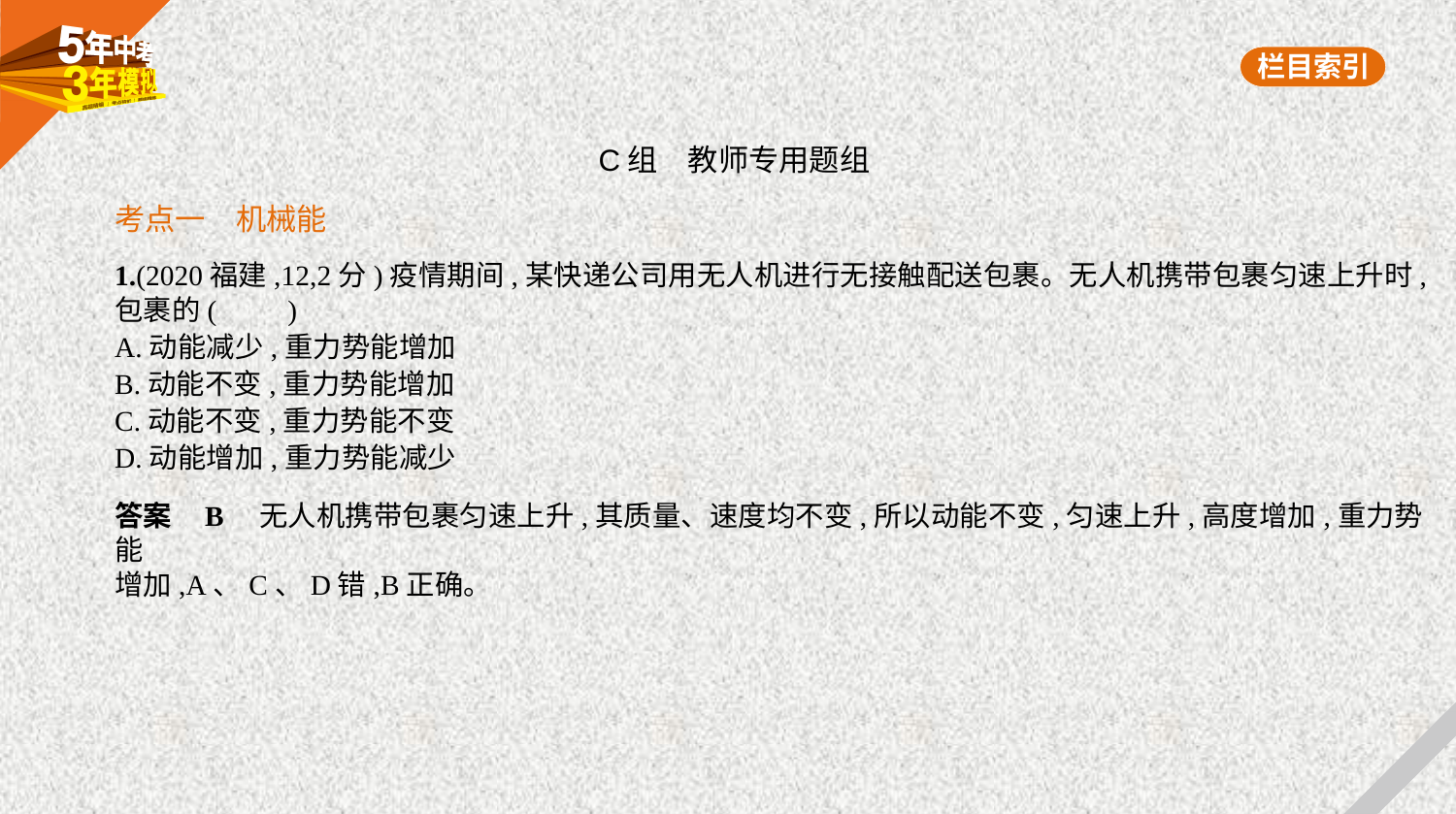

C组　教师专用题组
考点一　机械能
1.(2020福建,12,2分)疫情期间,某快递公司用无人机进行无接触配送包裹。无人机携带包裹匀速上升时,
包裹的(　　)
A.动能减少,重力势能增加
B.动能不变,重力势能增加
C.动能不变,重力势能不变
D.动能增加,重力势能减少
答案    B　无人机携带包裹匀速上升,其质量、速度均不变,所以动能不变,匀速上升,高度增加,重力势能
增加,A、C、D错,B正确。